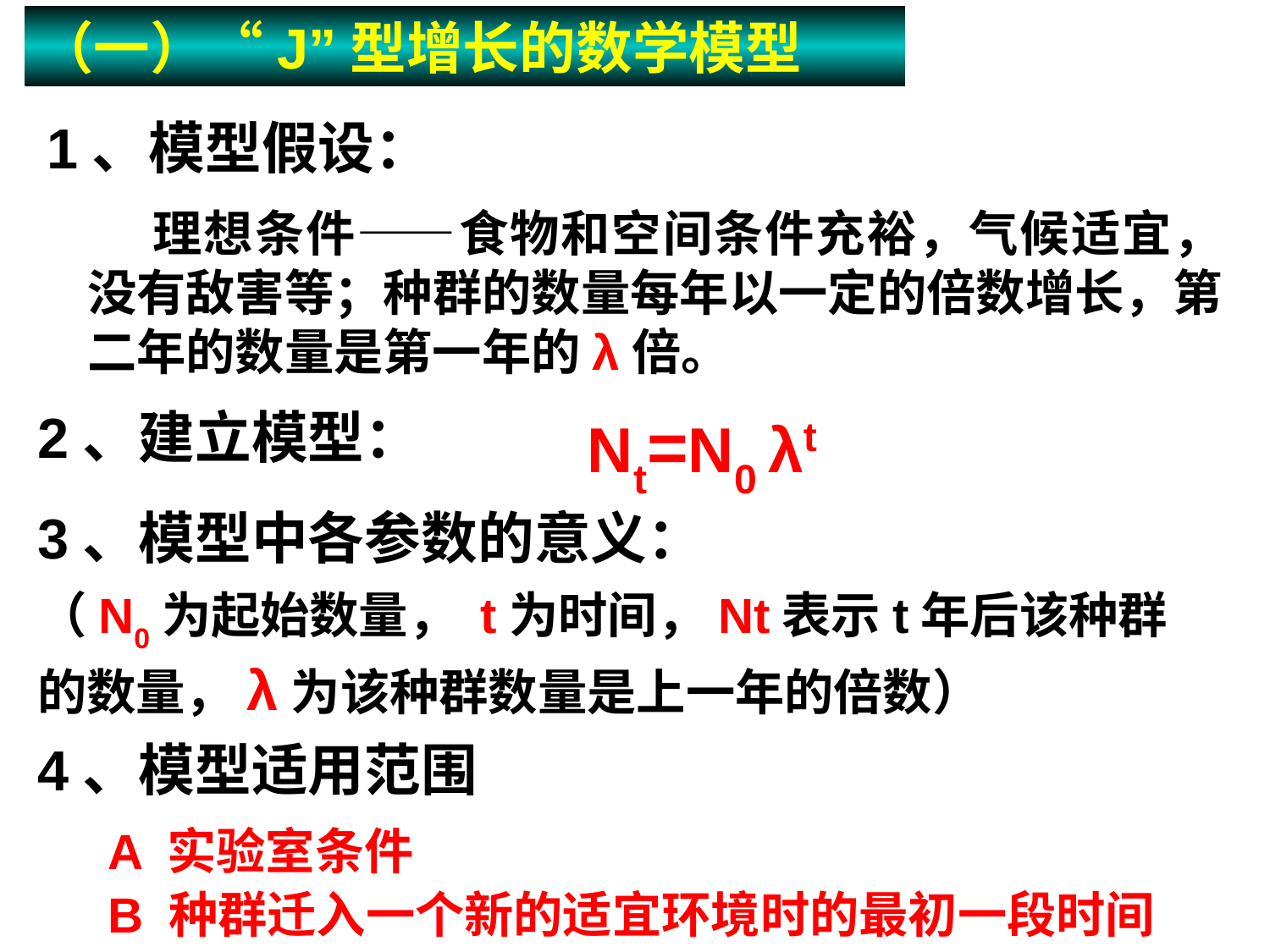

（一）“J”型增长的数学模型
1、模型假设：
    理想条件——食物和空间条件充裕，气候适宜，没有敌害等；种群的数量每年以一定的倍数增长，第二年的数量是第一年的λ倍。

2、建立模型：
Nt=N0 λt
3、模型中各参数的意义：
（N0为起始数量， t为时间，Nt表示t年后该种群的数量，λ为该种群数量是上一年的倍数）
4、模型适用范围
A 实验室条件
B 种群迁入一个新的适宜环境时的最初一段时间